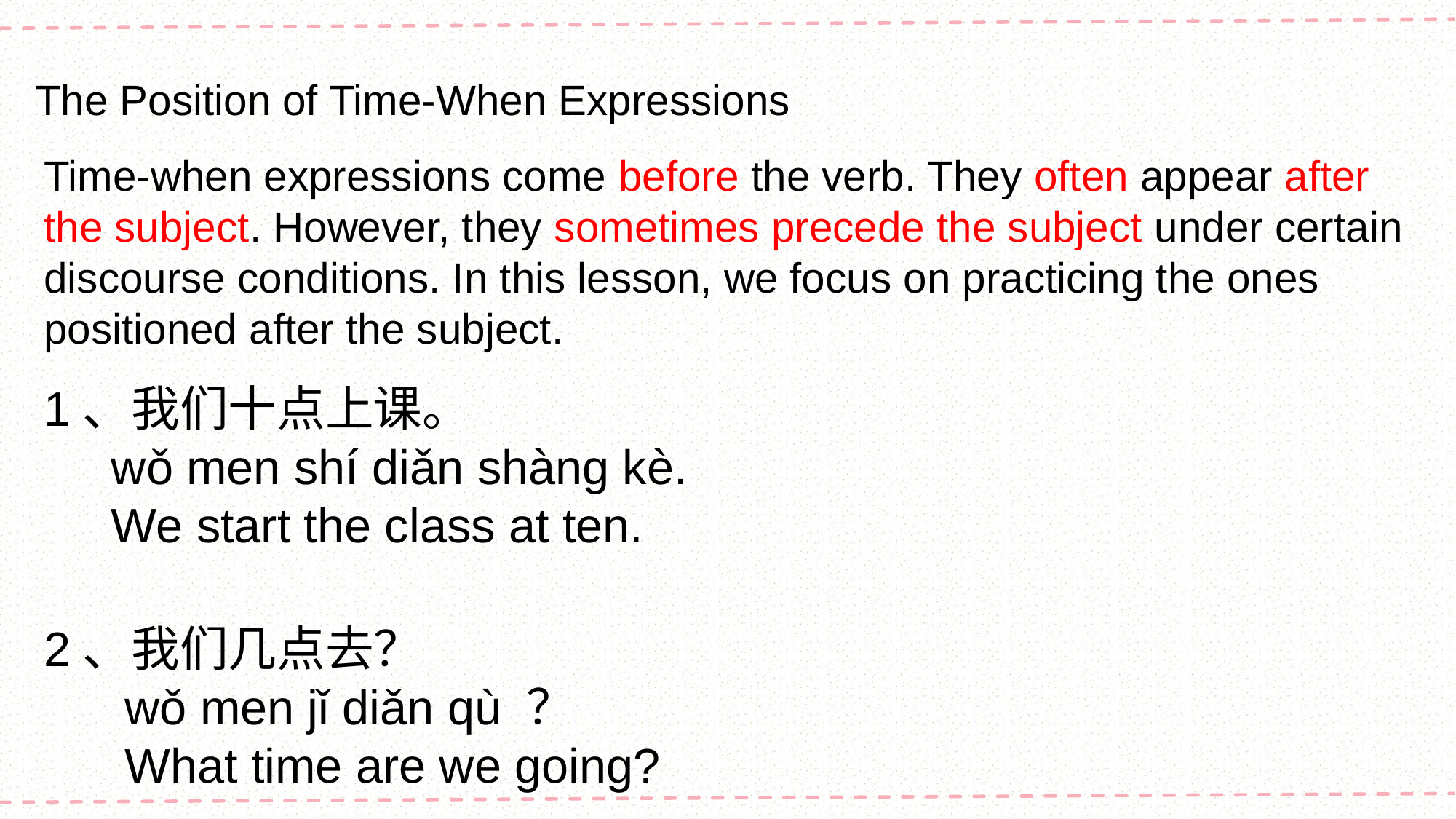

The Position of Time-When Expressions

Time-when expressions come before the verb. They often appear after the subject. However, they sometimes precede the subject under certain discourse conditions. In this lesson, we focus on practicing the ones positioned after the subject.
1、我们十点上课。
     wǒ men shí diǎn shàng kè.
     We start the class at ten.

2、我们几点去？
      wǒ men jǐ diǎn qù ？
      What time are we going?